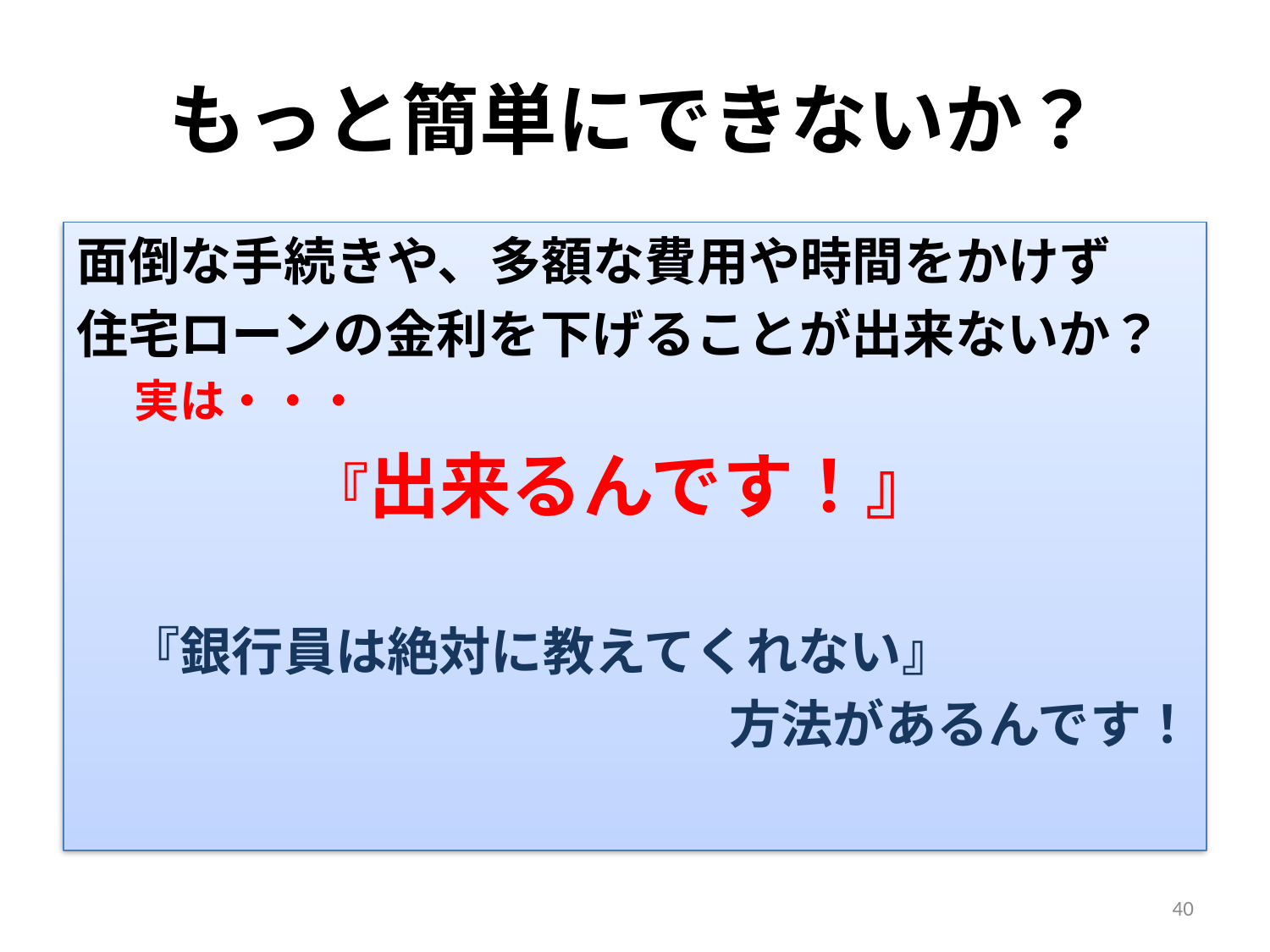

# もっと簡単にできないか？
面倒な手続きや、多額な費用や時間をかけず
住宅ローンの金利を下げることが出来ないか？
　　実は・・・
　　　　『出来るんです！』

　『銀行員は絶対に教えてくれない』
　　　　　　　　　　　　方法があるんです！
40